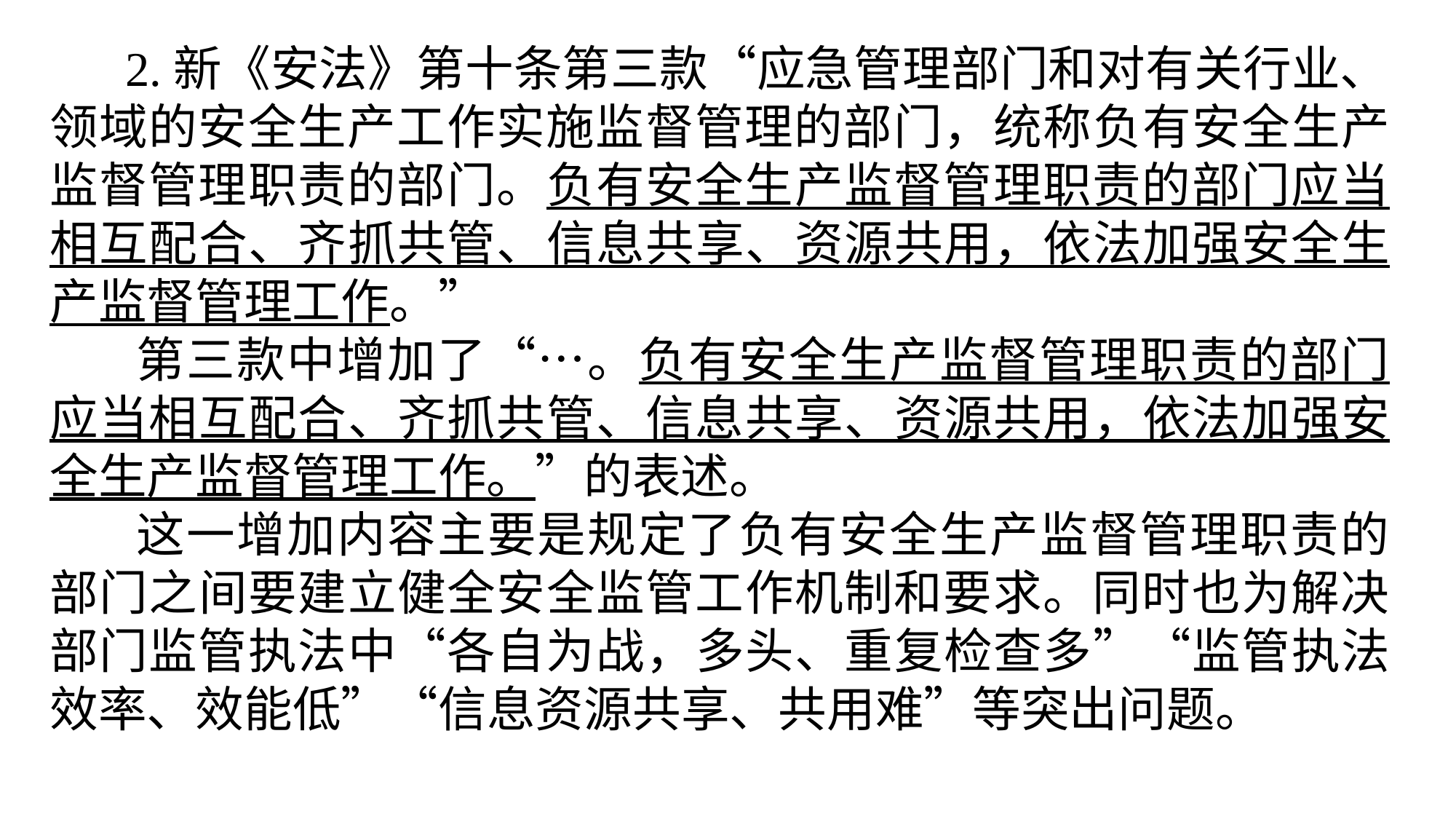

2.新《安法》第十条第三款“应急管理部门和对有关行业、领域的安全生产工作实施监督管理的部门，统称负有安全生产监督管理职责的部门。负有安全生产监督管理职责的部门应当相互配合、齐抓共管、信息共享、资源共用，依法加强安全生产监督管理工作。”
  第三款中增加了“…。负有安全生产监督管理职责的部门应当相互配合、齐抓共管、信息共享、资源共用，依法加强安全生产监督管理工作。”的表述。
  这一增加内容主要是规定了负有安全生产监督管理职责的部门之间要建立健全安全监管工作机制和要求。同时也为解决部门监管执法中“各自为战，多头、重复检查多”“监管执法效率、效能低”“信息资源共享、共用难”等突出问题。